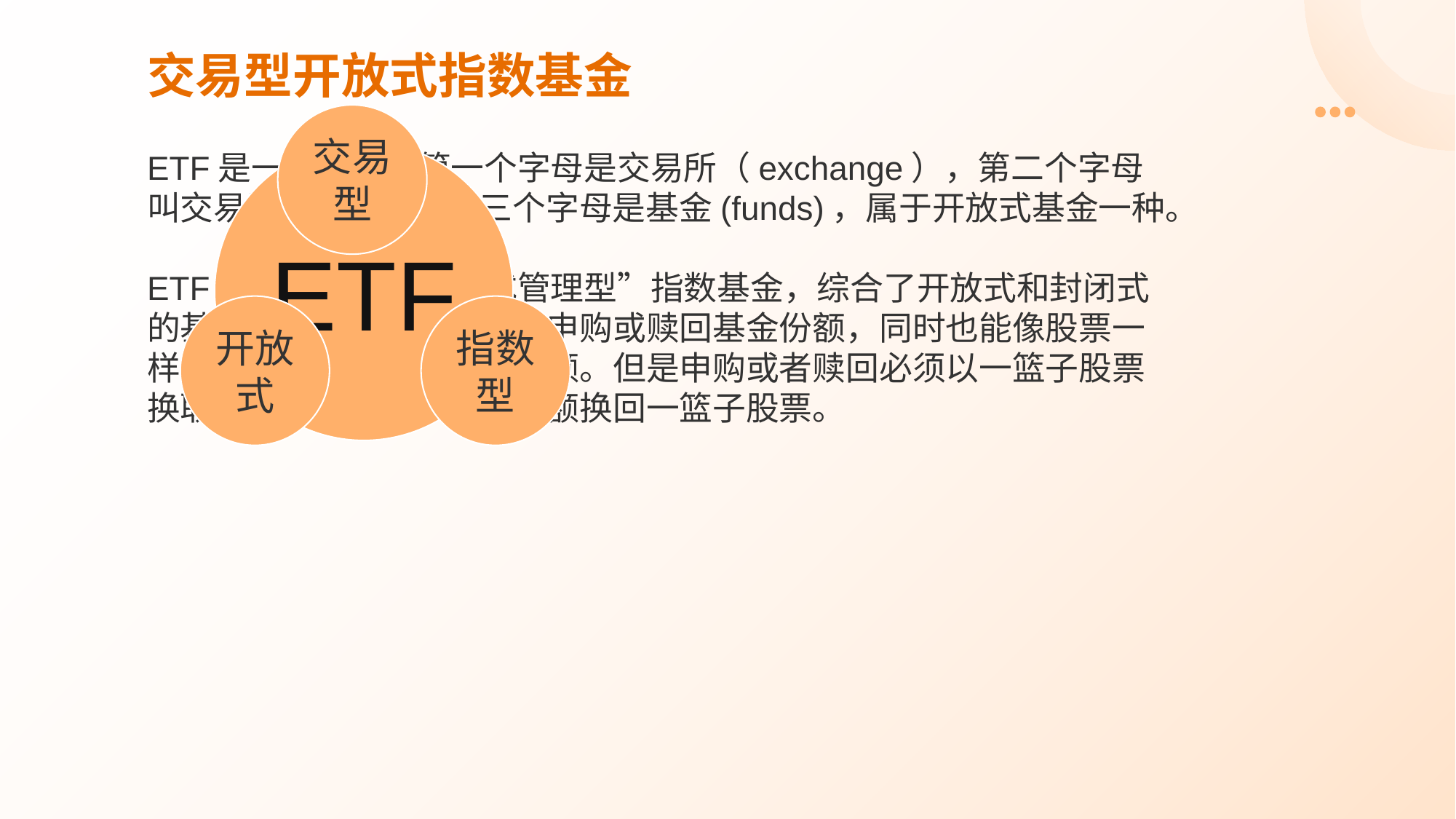

交易型开放式指数基金

ETF是一个缩写：第一个字母是交易所（exchange），第二个字母叫交易型(traded)，第三个字母是基金(funds)，属于开放式基金一种。

ETF基金是一种“被动式管理型”指数基金，综合了开放式和封闭式的基金优点，投资者既可以申购或赎回基金份额，同时也能像股票一样在二级市场上买卖基金份额。但是申购或者赎回必须以一篮子股票换取基金份额或者以基金份额换回一篮子股票。

ETF
交易型
指数型
开放式